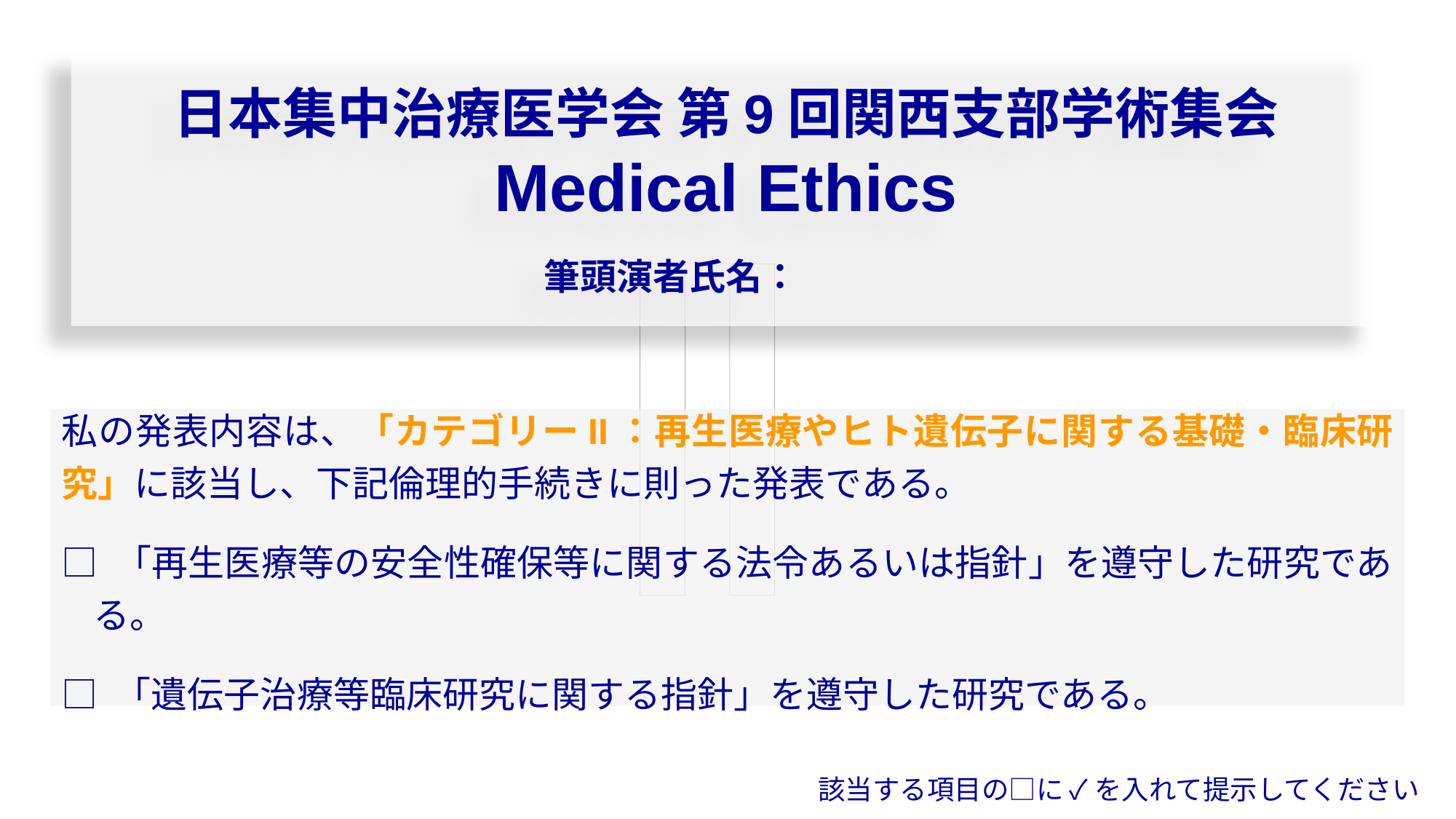

日本集中治療医学会 第9回関西支部学術集会
Medical Ethics
　
筆頭演者氏名：
Ⅱ
私の発表内容は、「カテゴリーII：再生医療やヒト遺伝子に関する基礎・臨床研究」に該当し、下記倫理的手続きに則った発表である。

□ 「再生医療等の安全性確保等に関する法令あるいは指針」を遵守した研究である。

□ 「遺伝子治療等臨床研究に関する指針」を遵守した研究である。
該当する項目の□に ✓ を入れて提示してください